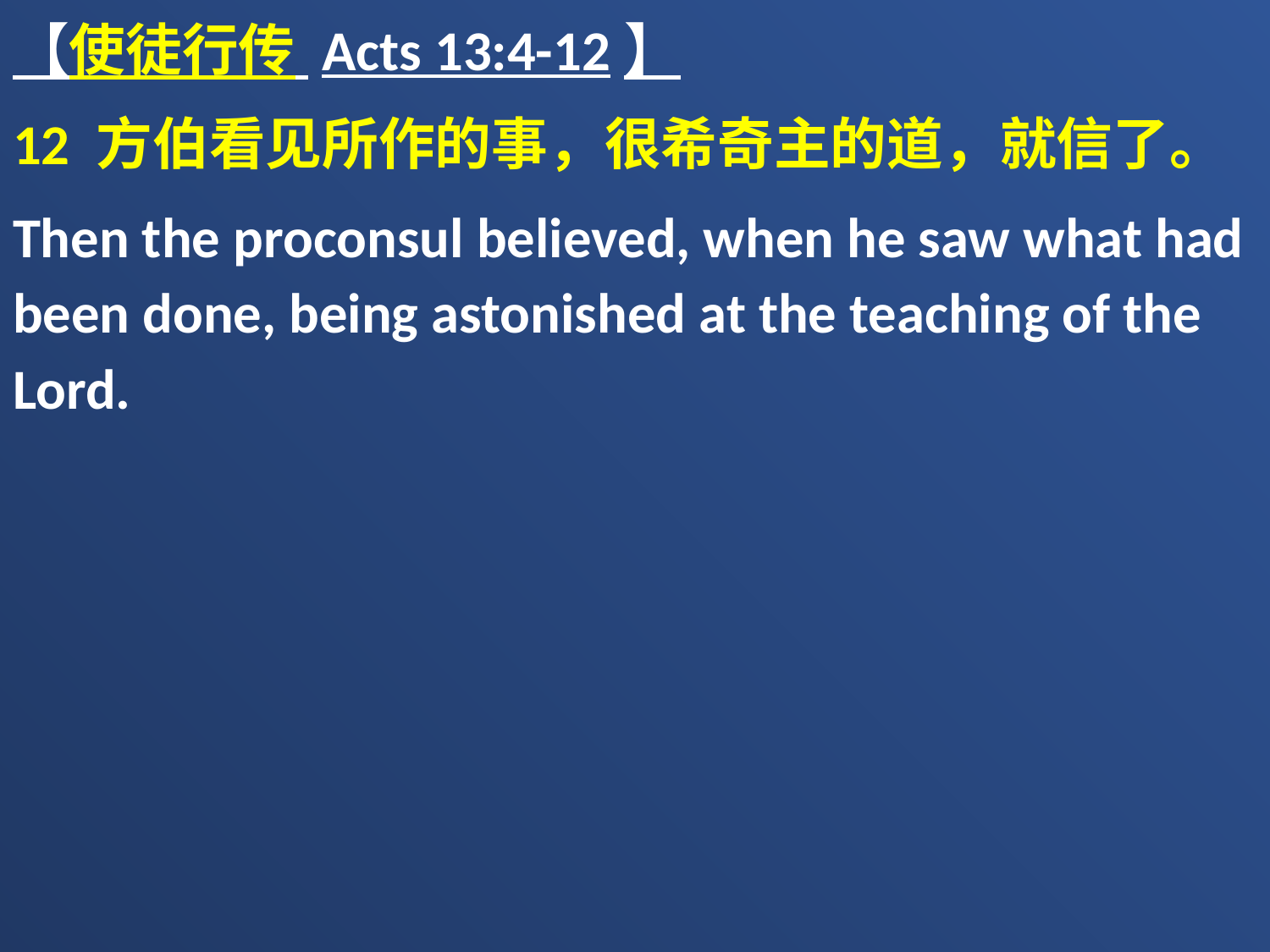

【使徒行传 Acts 13:4-12】
12 方伯看见所作的事，很希奇主的道，就信了。
Then the proconsul believed, when he saw what had been done, being astonished at the teaching of the Lord.